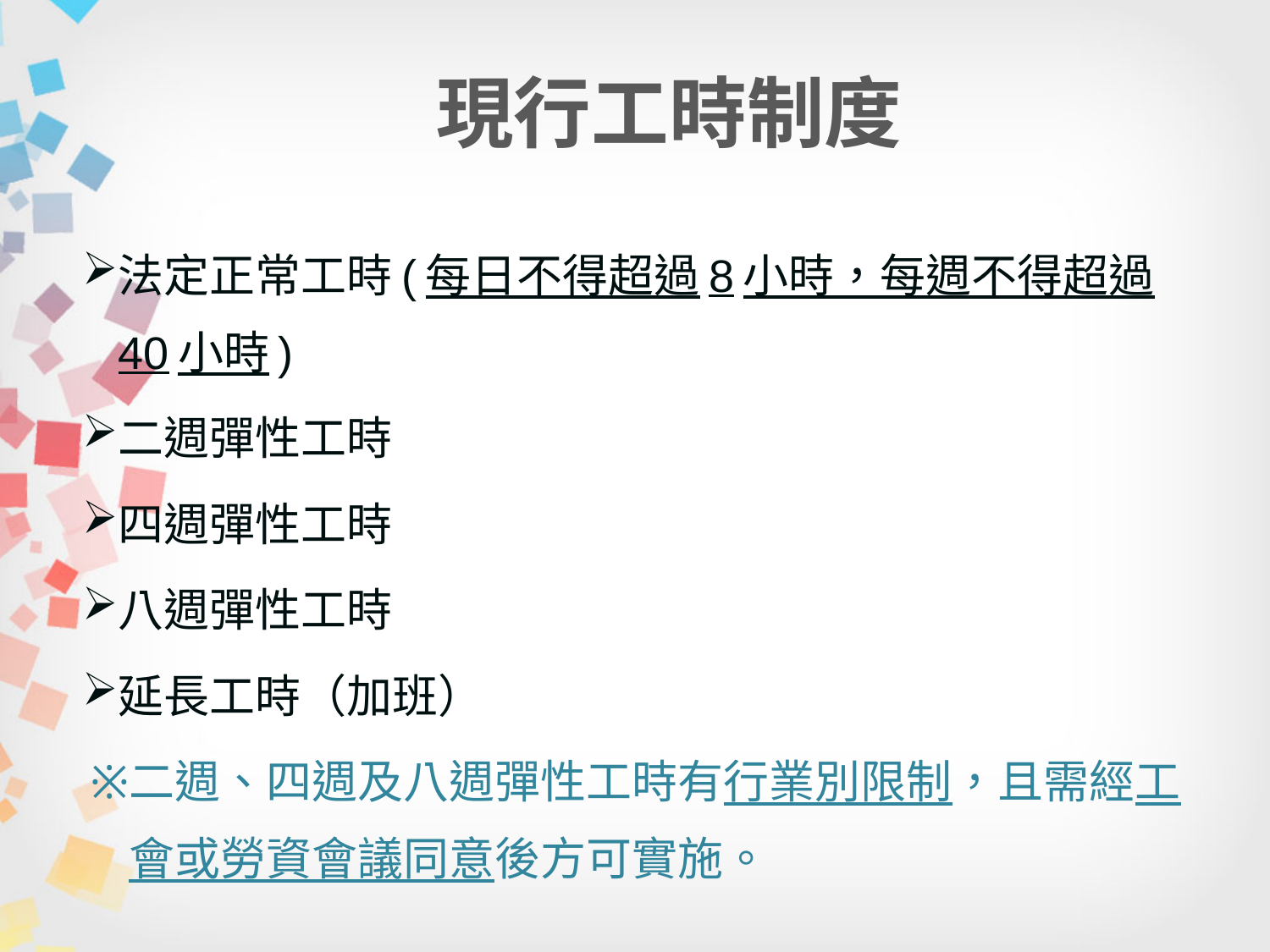

# 現行工時制度
法定正常工時(每日不得超過8小時，每週不得超過40小時)
二週彈性工時
四週彈性工時
八週彈性工時
延長工時（加班）
二週、四週及八週彈性工時有行業別限制，且需經工會或勞資會議同意後方可實施。